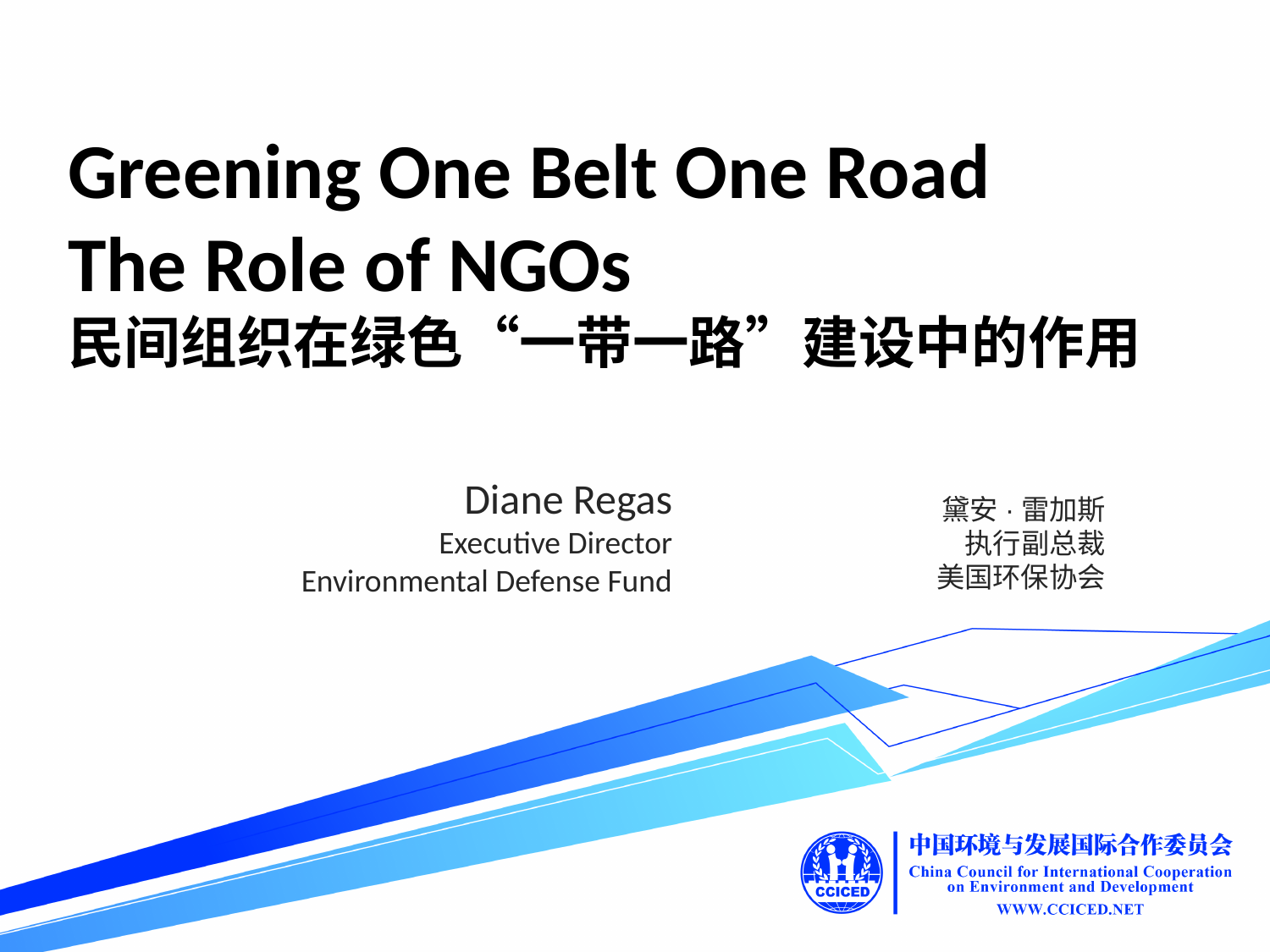

Greening One Belt One Road
The Role of NGOs
民间组织在绿色“一带一路”建设中的作用
Diane Regas
Executive Director
Environmental Defense Fund
黛安·雷加斯
执行副总裁
美国环保协会